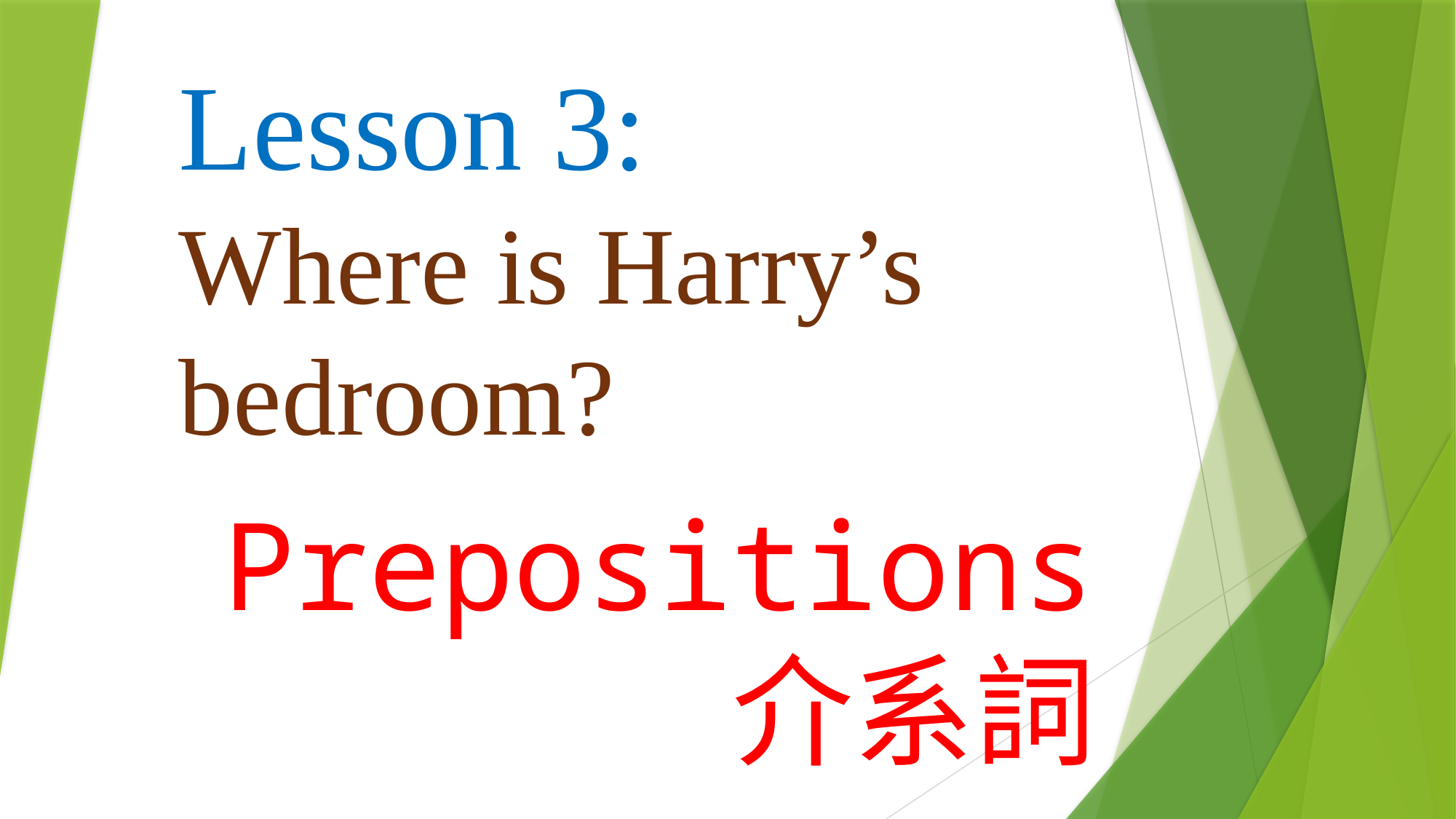

# Lesson 3: Where is Harry’s  bedroom?
Prepositions 介系詞